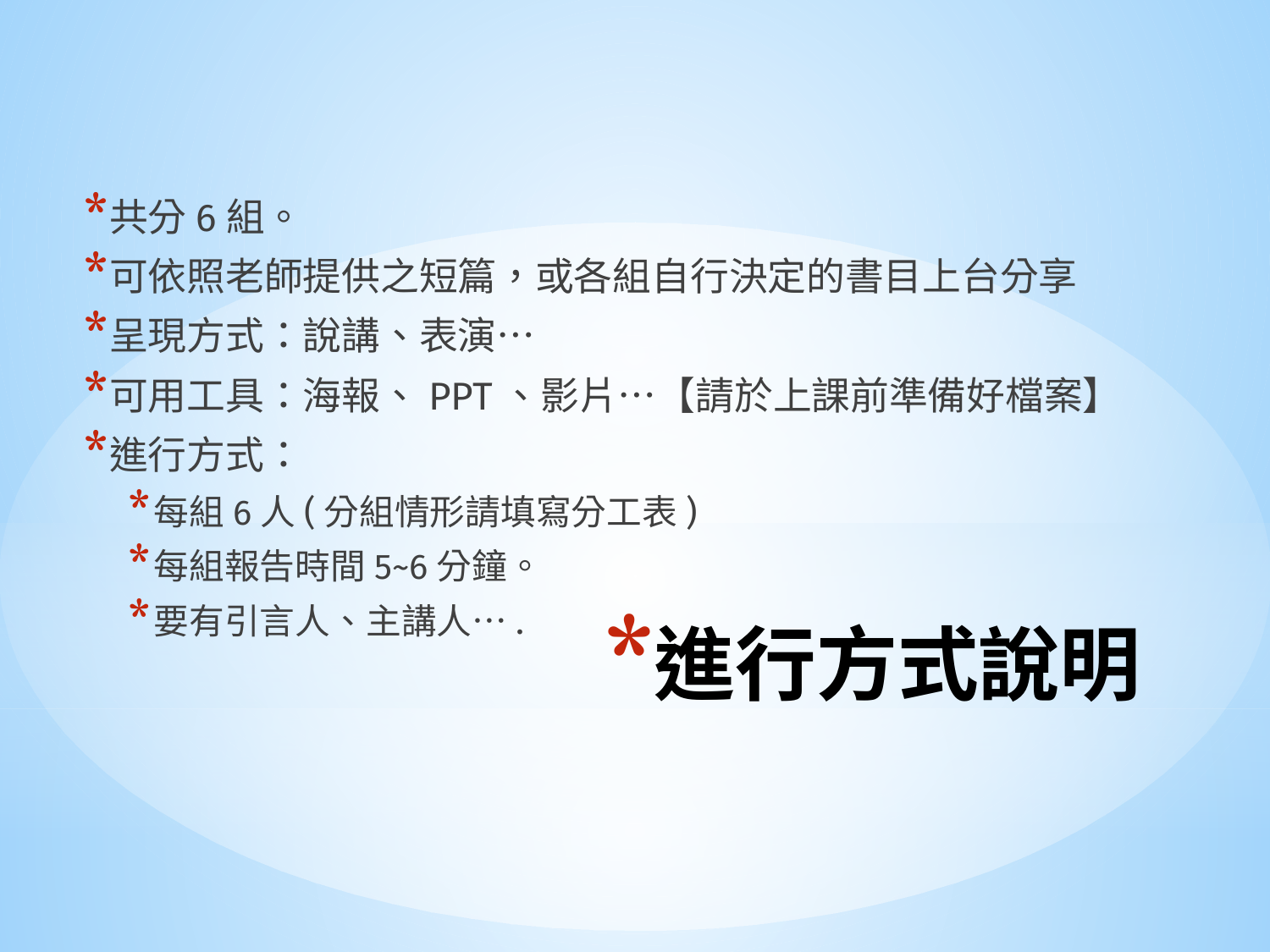

共分6組。
可依照老師提供之短篇，或各組自行決定的書目上台分享
呈現方式：說講、表演…
可用工具：海報、PPT、影片…【請於上課前準備好檔案】
進行方式：
每組6人(分組情形請填寫分工表)
每組報告時間5~6分鐘。
要有引言人、主講人….
# 進行方式說明